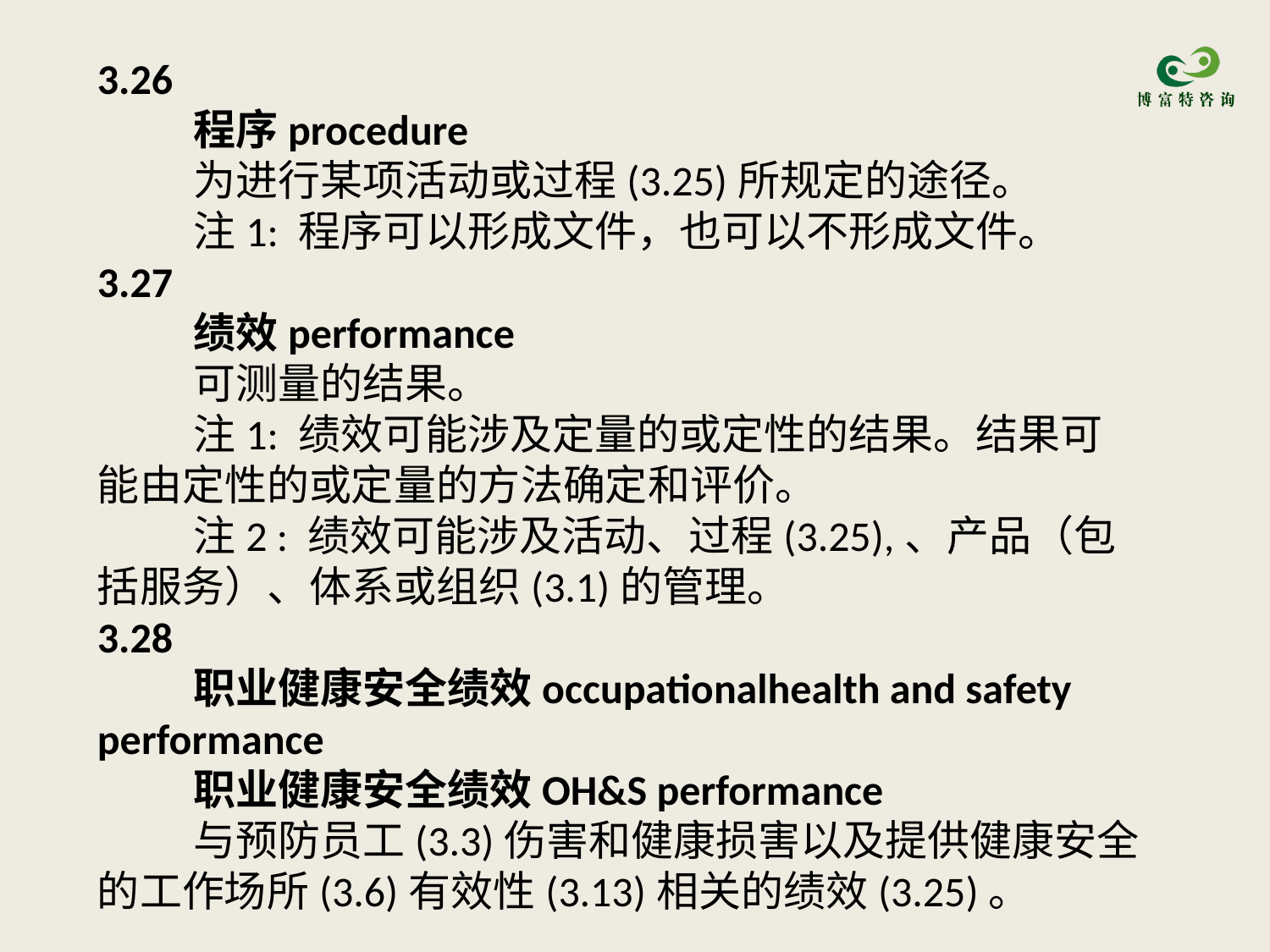

3.26
         程序procedure
         为进行某项活动或过程(3.25)所规定的途径。
         注1: 程序可以形成文件，也可以不形成文件。
3.27
         绩效performance
         可测量的结果。
         注1: 绩效可能涉及定量的或定性的结果。结果可能由定性的或定量的方法确定和评价。
         注2 : 绩效可能涉及活动、过程(3.25),、产品（包括服务）、体系或组织(3.1)的管理。
3.28
         职业健康安全绩效occupationalhealth and safety      performance
         职业健康安全绩效OH&S performance
         与预防员工(3.3)伤害和健康损害以及提供健康安全的工作场所(3.6)有效性(3.13)相关的绩效(3.25)。